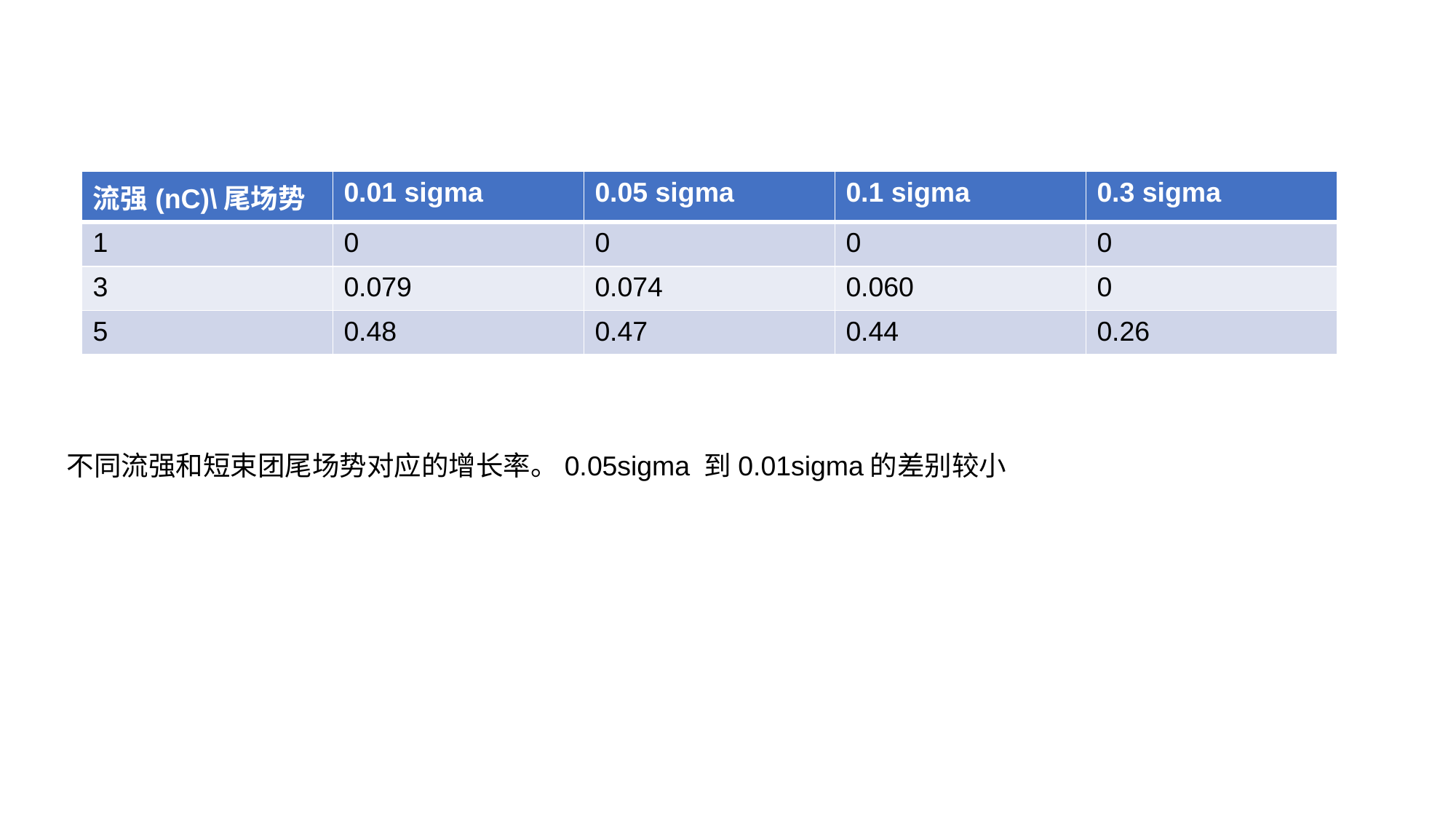

| 流强(nC)\尾场势 | 0.01 sigma | 0.05 sigma | 0.1 sigma | 0.3 sigma |
| --- | --- | --- | --- | --- |
| 1 | 0 | 0 | 0 | 0 |
| 3 | 0.079 | 0.074 | 0.060 | 0 |
| 5 | 0.48 | 0.47 | 0.44 | 0.26 |
不同流强和短束团尾场势对应的增长率。0.05sigma 到0.01sigma的差别较小